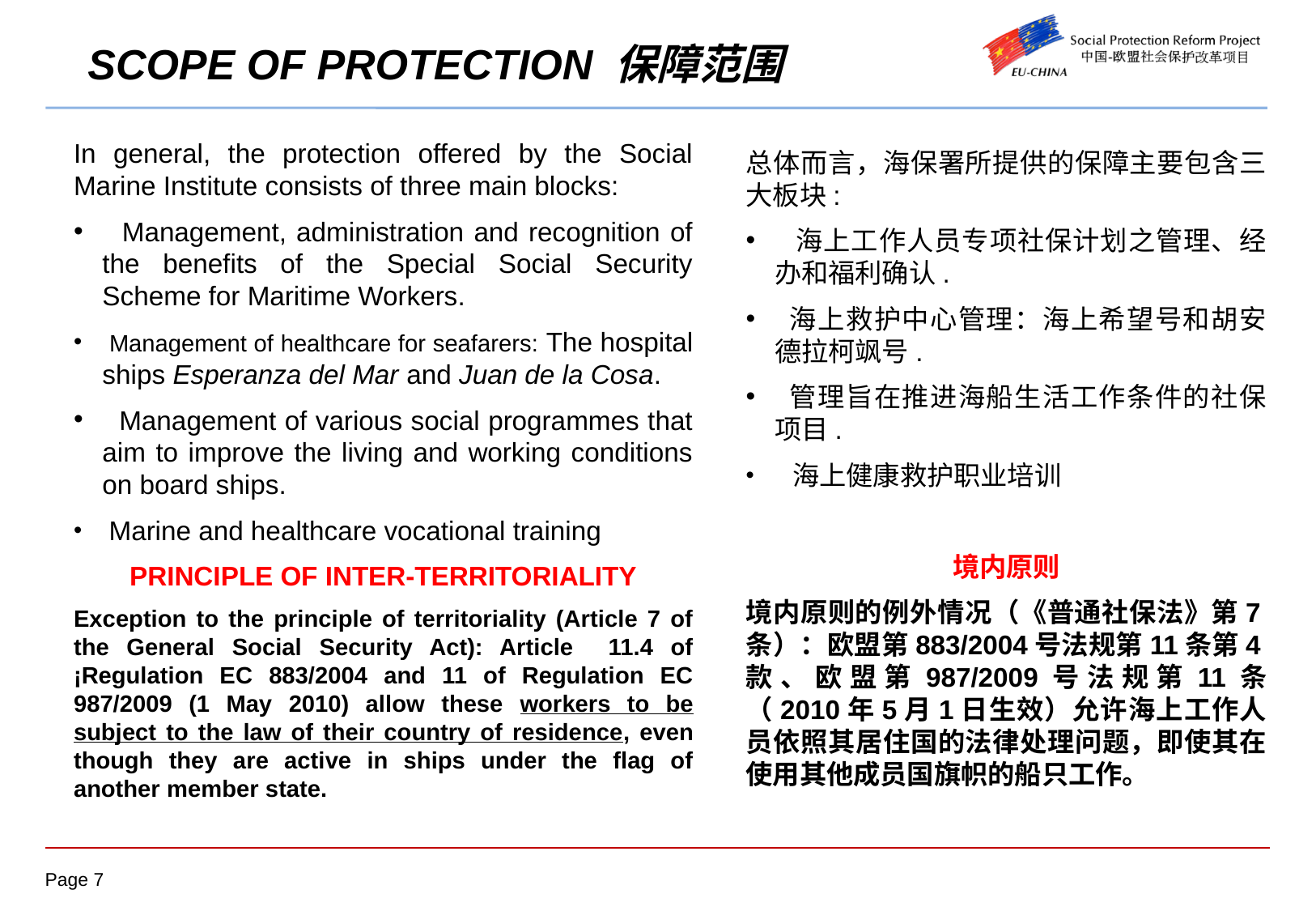

SCOPE OF PROTECTION 保障范围
In general, the protection offered by the Social Marine Institute consists of three main blocks:
  Management, administration and recognition of the benefits of the Special Social Security Scheme for Maritime Workers.
 Management of healthcare for seafarers: The hospital ships Esperanza del Mar and Juan de la Cosa.
  Management of various social programmes that aim to improve the living and working conditions on board ships.
 Marine and healthcare vocational training
PRINCIPLE OF INTER-TERRITORIALITY
Exception to the principle of territoriality (Article 7 of the General Social Security Act): Article  11.4 of ¡Regulation EC 883/2004 and 11 of Regulation EC 987/2009 (1 May 2010) allow these workers to be subject to the law of their country of residence, even though they are active in ships under the flag of another member state.
总体而言，海保署所提供的保障主要包含三大板块:
  海上工作人员专项社保计划之管理、经办和福利确认.
 海上救护中心管理：海上希望号和胡安德拉柯飒号.
 管理旨在推进海船生活工作条件的社保项目.
  海上健康救护职业培训

境内原则
境内原则的例外情况（《普通社保法》第7条）：欧盟第883/2004号法规第11条第4款、欧盟第987/2009号法规第11条（2010年5月1日生效）允许海上工作人员依照其居住国的法律处理问题，即使其在使用其他成员国旗帜的船只工作。